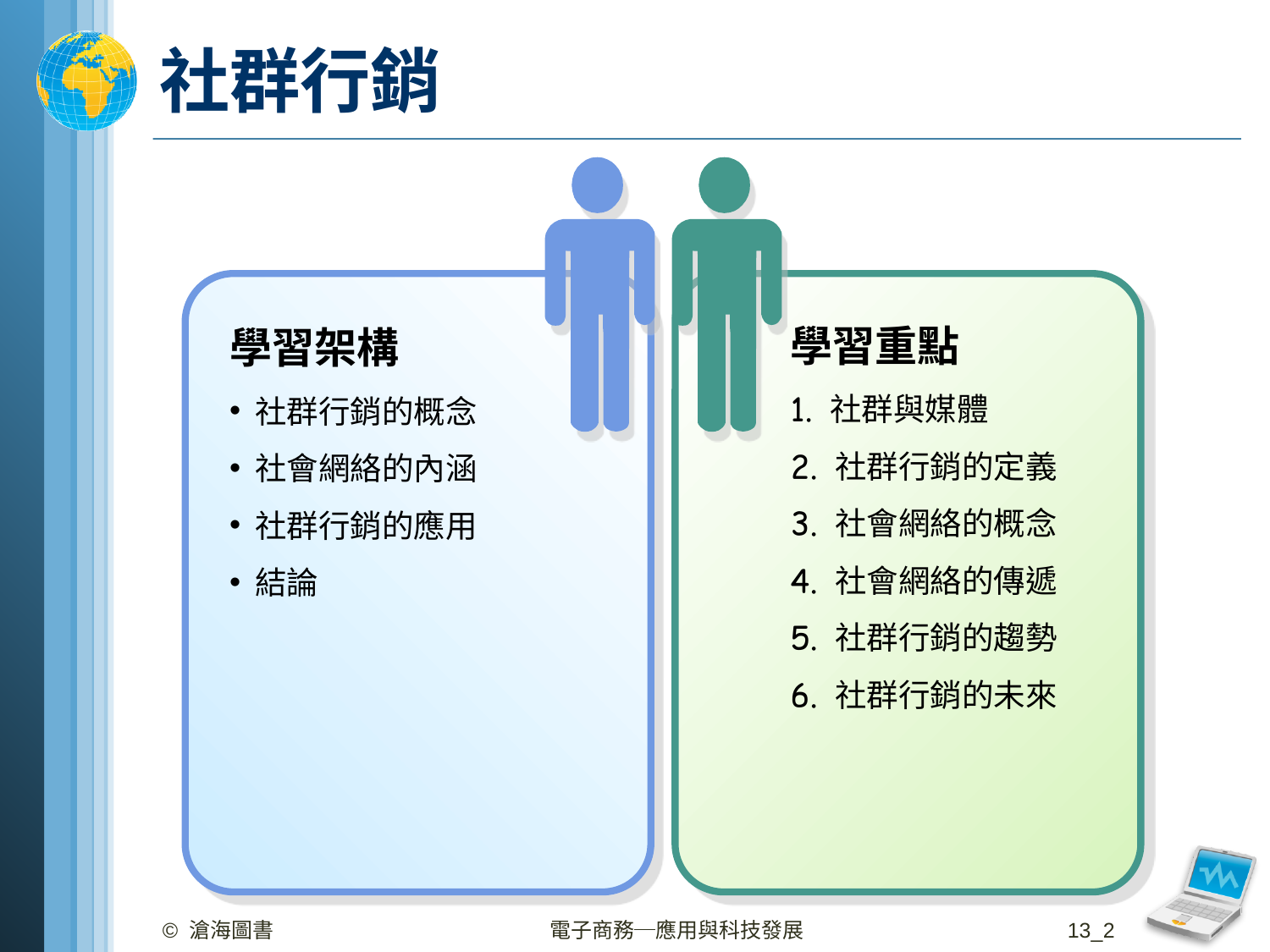

# 社群行銷

學習重點
1. 社群與媒體
2. 社群行銷的定義
3. 社會網絡的概念
4. 社會網絡的傳遞
5. 社群行銷的趨勢
6. 社群行銷的未來
學習架構
社群行銷的概念
社會網絡的內涵
社群行銷的應用
結論

© 滄海圖書
電子商務─應用與科技發展
13_2